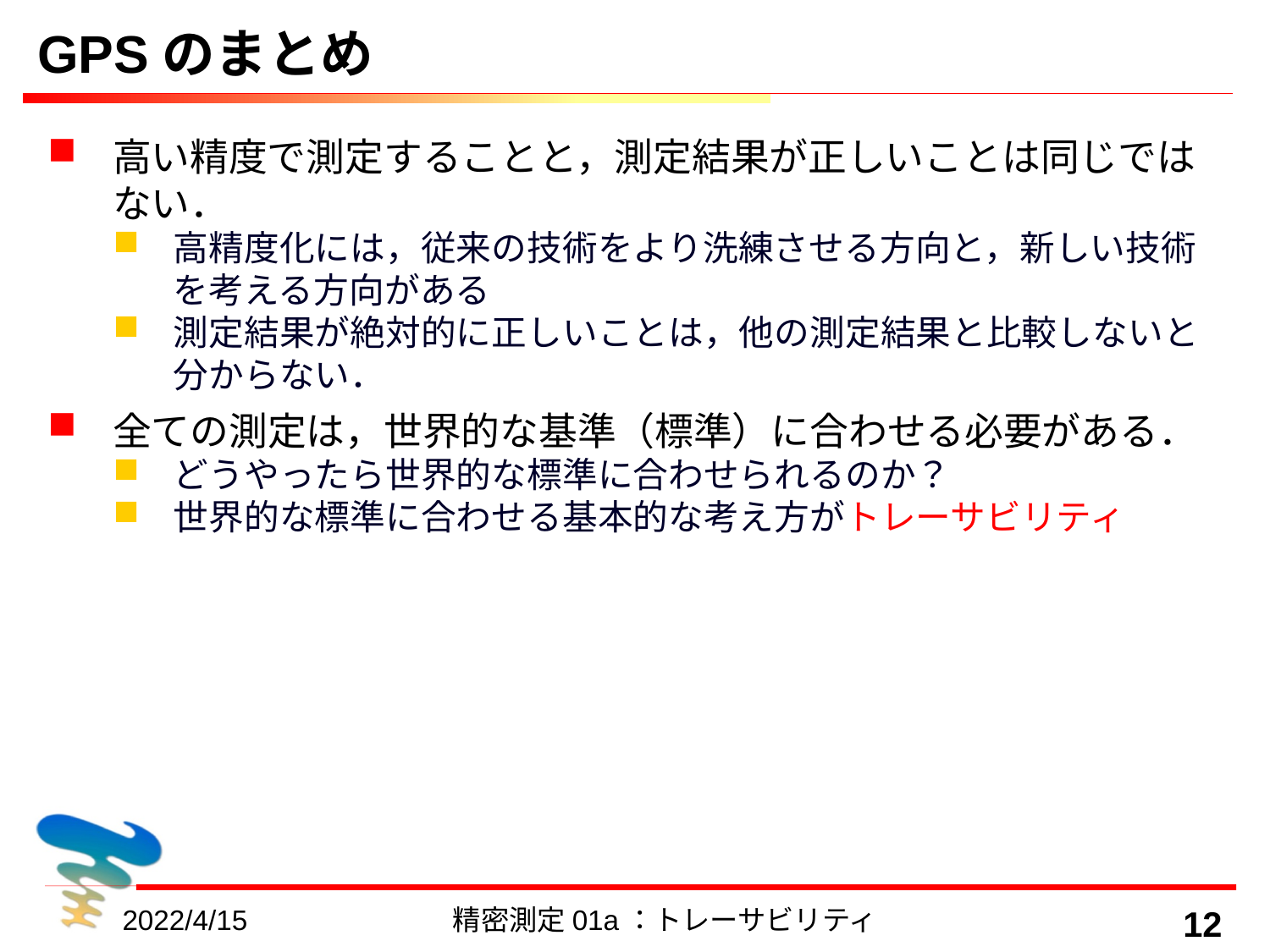

# GPSのまとめ
高い精度で測定することと，測定結果が正しいことは同じではない．
高精度化には，従来の技術をより洗練させる方向と，新しい技術を考える方向がある
測定結果が絶対的に正しいことは，他の測定結果と比較しないと分からない．
全ての測定は，世界的な基準（標準）に合わせる必要がある．
どうやったら世界的な標準に合わせられるのか？
世界的な標準に合わせる基本的な考え方がトレーサビリティ
2022/4/15
精密測定01a：トレーサビリティ
12